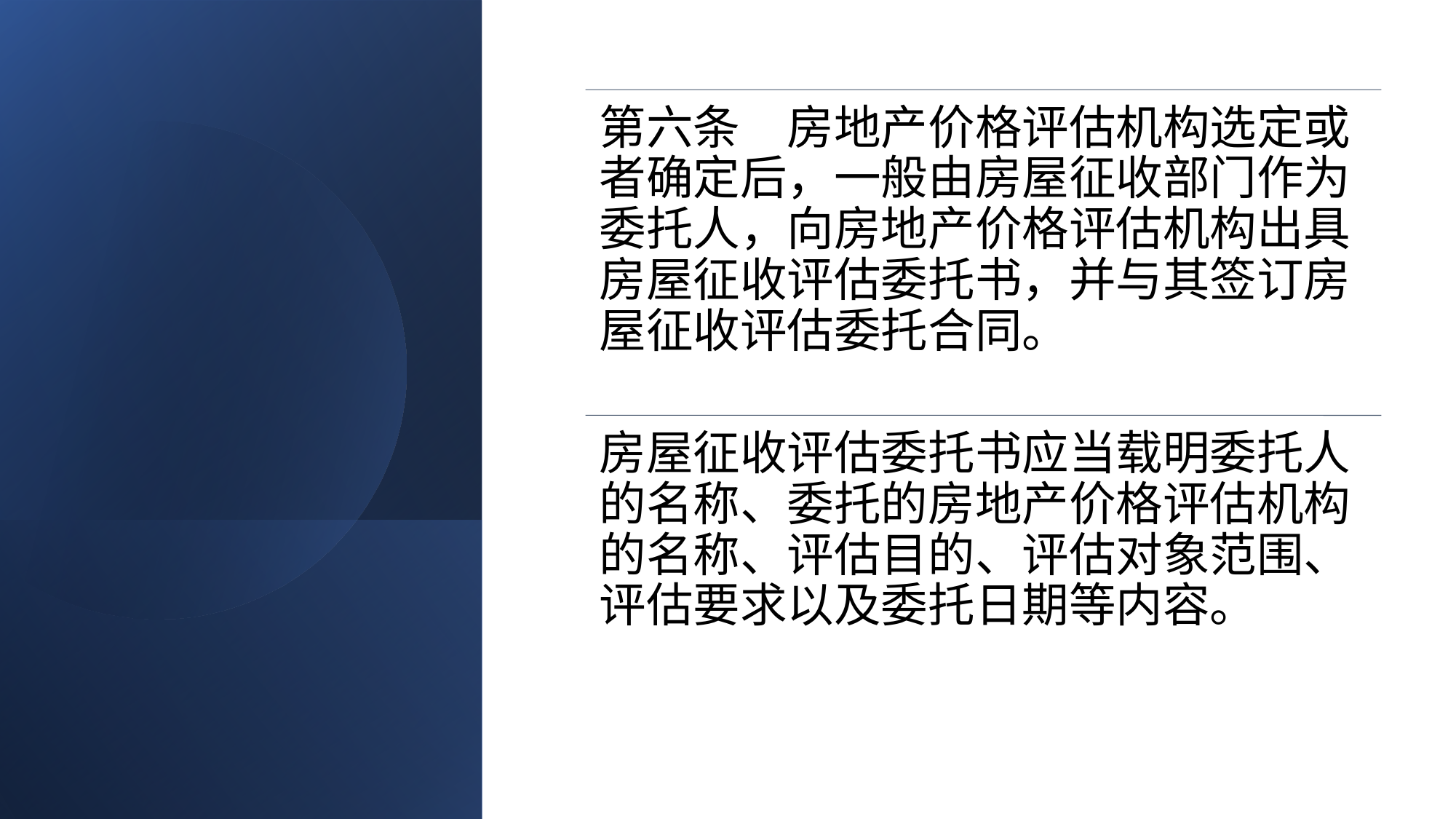

第六条　房地产价格评估机构选定或者确定后，一般由房屋征收部门作为委托人，向房地产价格评估机构出具房屋征收评估委托书，并与其签订房屋征收评估委托合同。
房屋征收评估委托书应当载明委托人的名称、委托的房地产价格评估机构的名称、评估目的、评估对象范围、评估要求以及委托日期等内容。

#